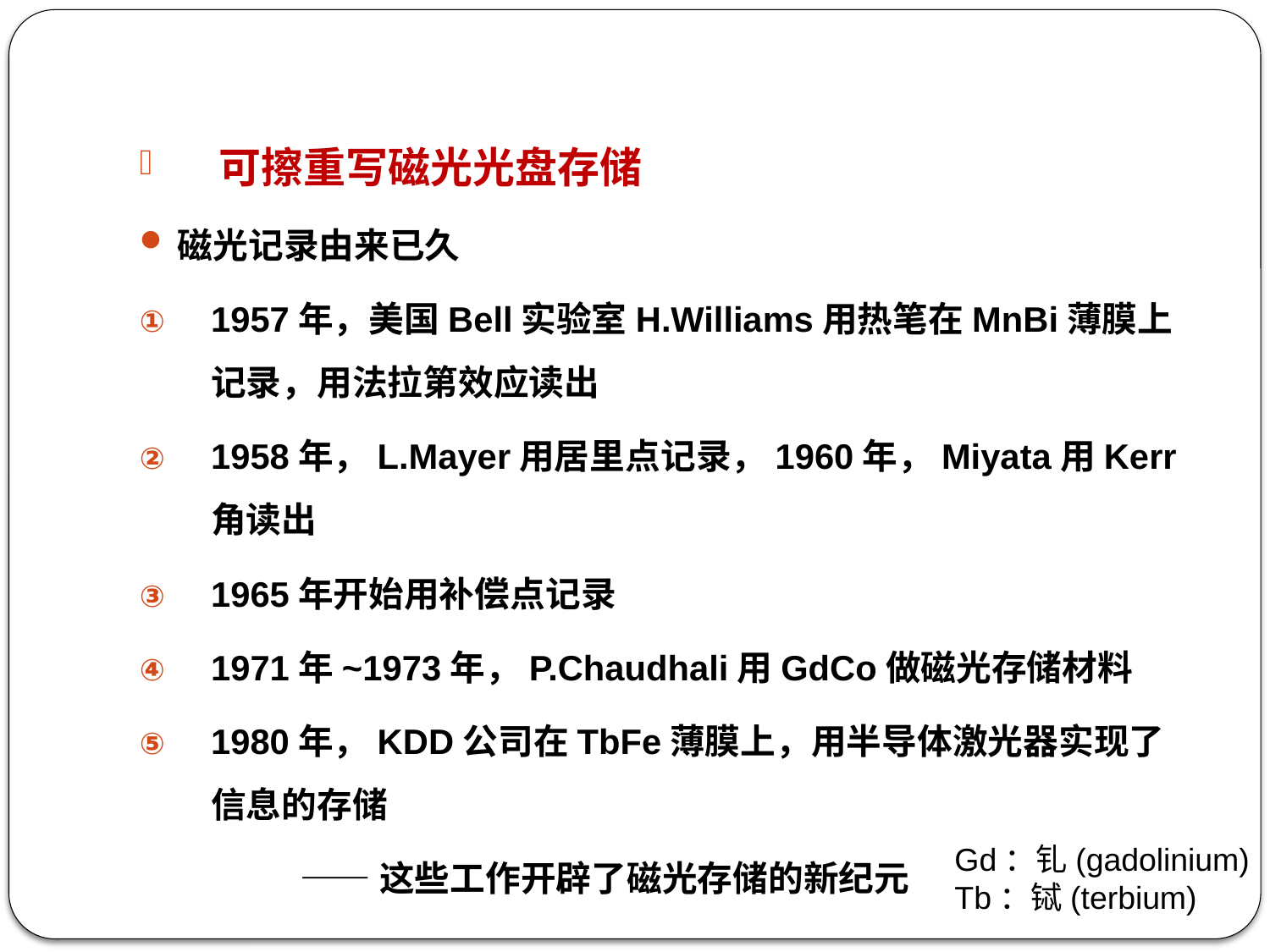

可擦重写磁光光盘存储
磁光记录由来已久
1957年，美国Bell实验室H.Williams用热笔在MnBi薄膜上记录，用法拉第效应读出
1958年，L.Mayer用居里点记录，1960年，Miyata用Kerr角读出
1965年开始用补偿点记录
1971年~1973年，P.Chaudhali用GdCo做磁光存储材料
1980年，KDD公司在TbFe薄膜上，用半导体激光器实现了信息的存储
                    ——这些工作开辟了磁光存储的新纪元
Gd：钆(gadolinium)
Tb：铽(terbium)